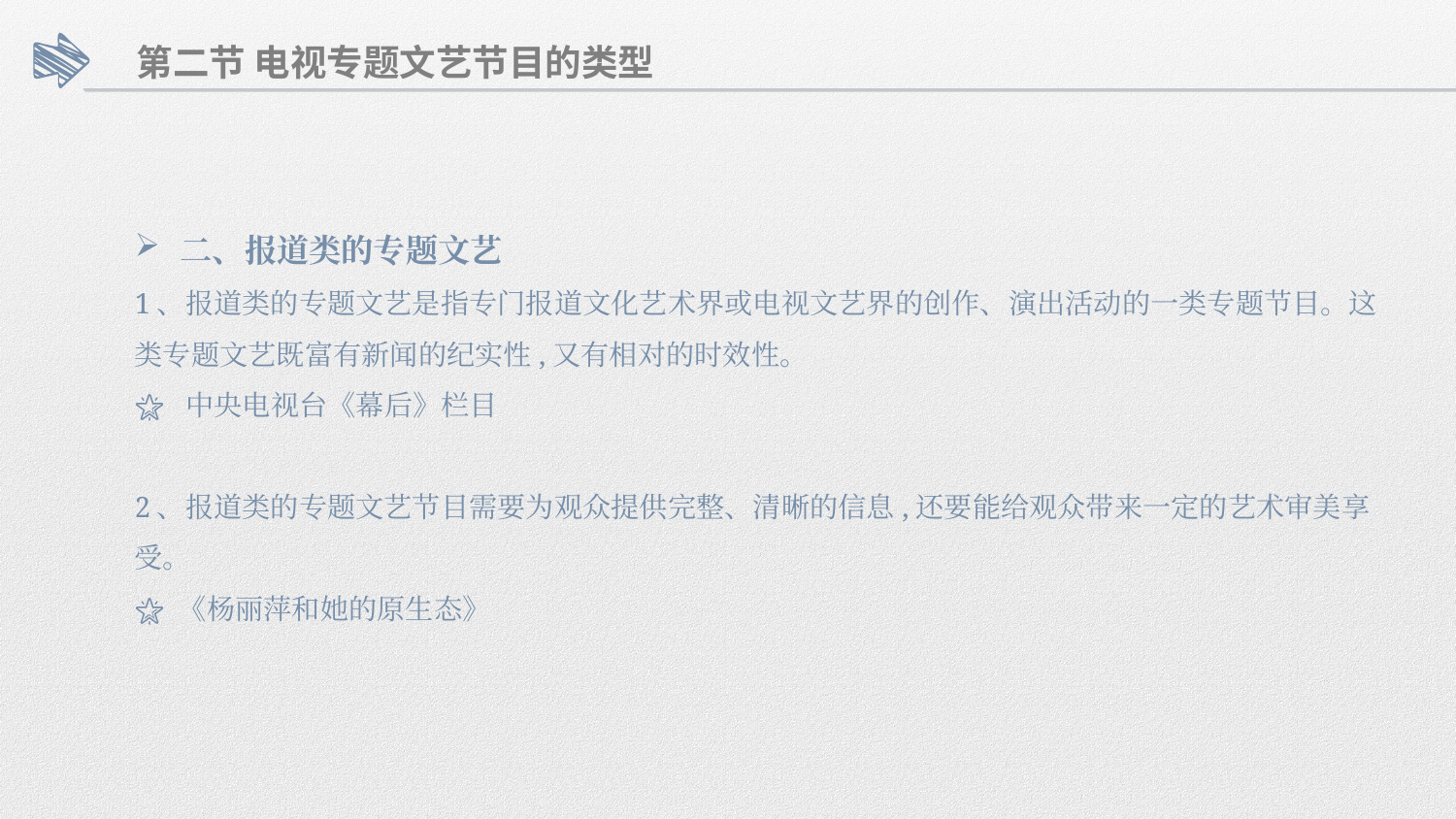

第二节 电视专题文艺节目的类型

二、报道类的专题文艺
1、报道类的专题文艺是指专门报道文化艺术界或电视文艺界的创作、演出活动的一类专题节目。这类专题文艺既富有新闻的纪实性,又有相对的时效性。
🌟  中央电视台《幕后》栏目

2、报道类的专题文艺节目需要为观众提供完整、清晰的信息,还要能给观众带来一定的艺术审美享受。
🌟 《杨丽萍和她的原生态》